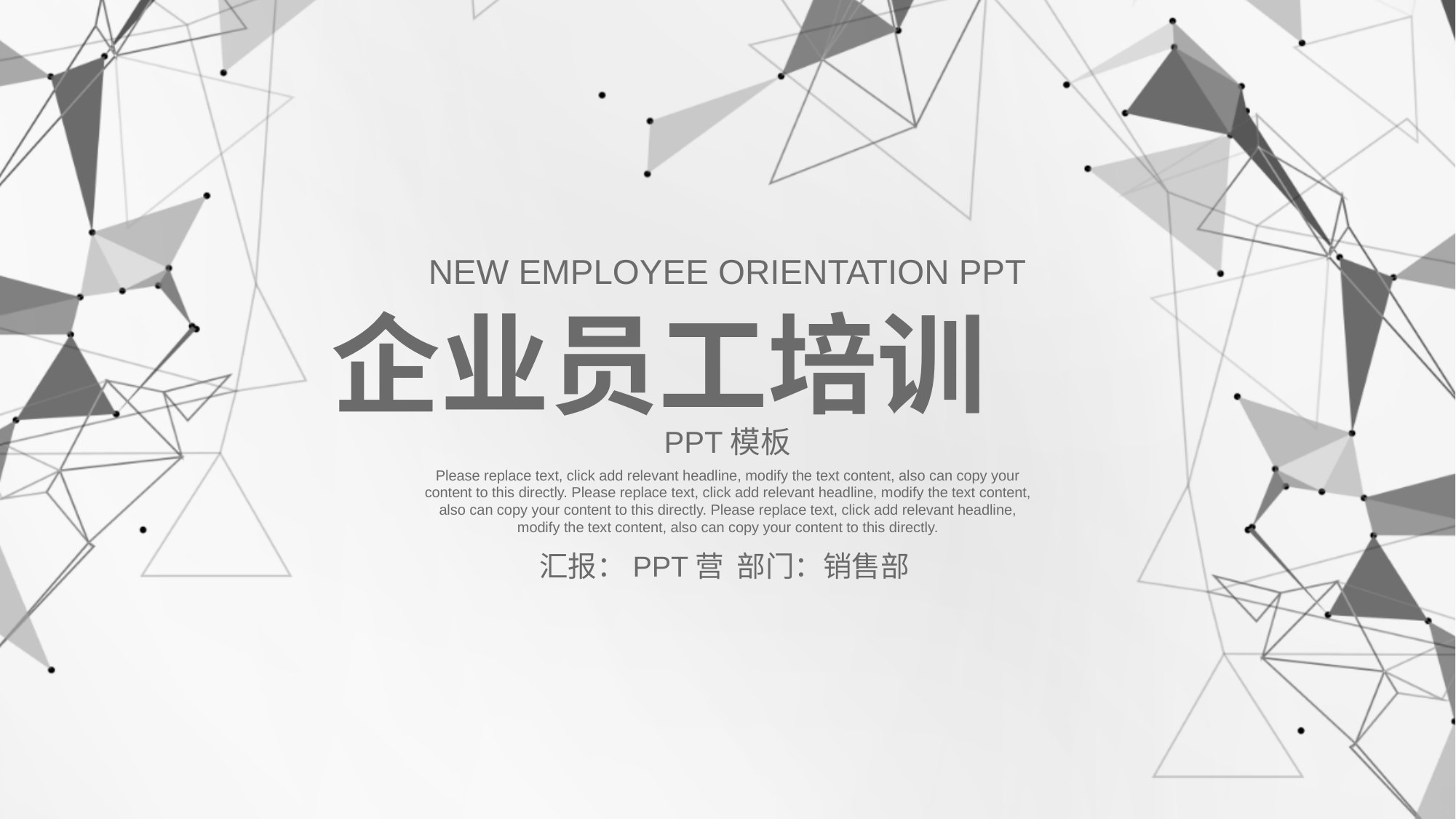

NEW EMPLOYEE ORIENTATION PPT
企业员工培训
PPT模板
Please replace text, click add relevant headline, modify the text content, also can copy your content to this directly. Please replace text, click add relevant headline, modify the text content, also can copy your content to this directly. Please replace text, click add relevant headline, modify the text content, also can copy your content to this directly.
汇报：PPT营  部门：销售部